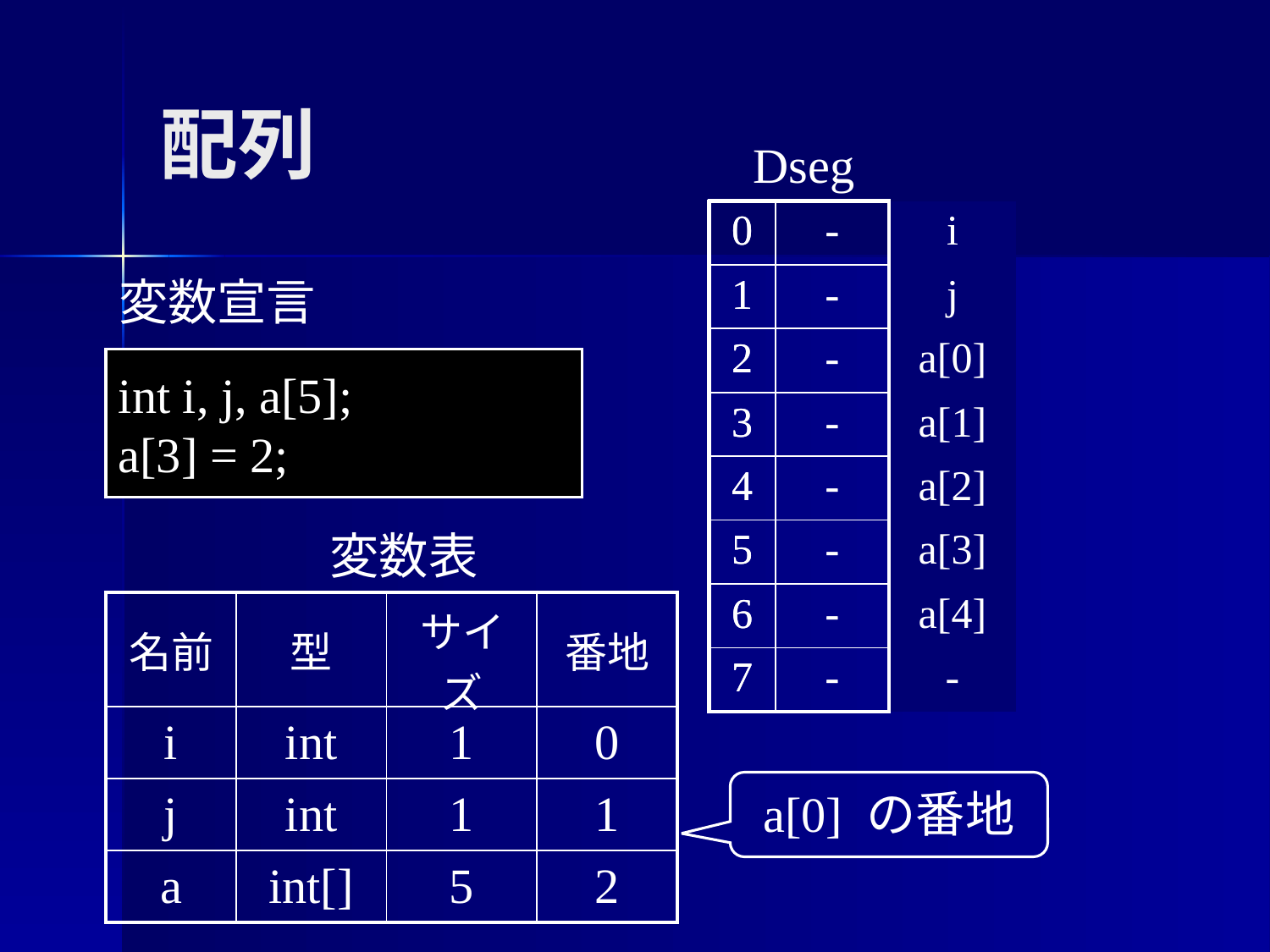

配列
Dseg
| 0 | - | - |
| --- | --- | --- |
| 1 | - | - |
| 2 | - | - |
| 3 | - | - |
| 4 | - | - |
| 5 | - | - |
| 6 | - | - |
| 7 | - | - |
| 0 | - | i |
| --- | --- | --- |
| 1 | - | j |
| 2 | - | a[0] |
| 3 | - | a[1] |
| 4 | - | a[2] |
| 5 | - | a[3] |
| 6 | - | a[4] |
| 7 | - | - |
変数宣言
int i, j, a[5];
a[3] = 2;
変数表
| 名前 | 型 | サイズ | 番地 |
| --- | --- | --- | --- |
| i | int | 1 | 0 |
| j | int | 1 | 1 |
| a | int[] | 5 | 2 |
a[0] の番地